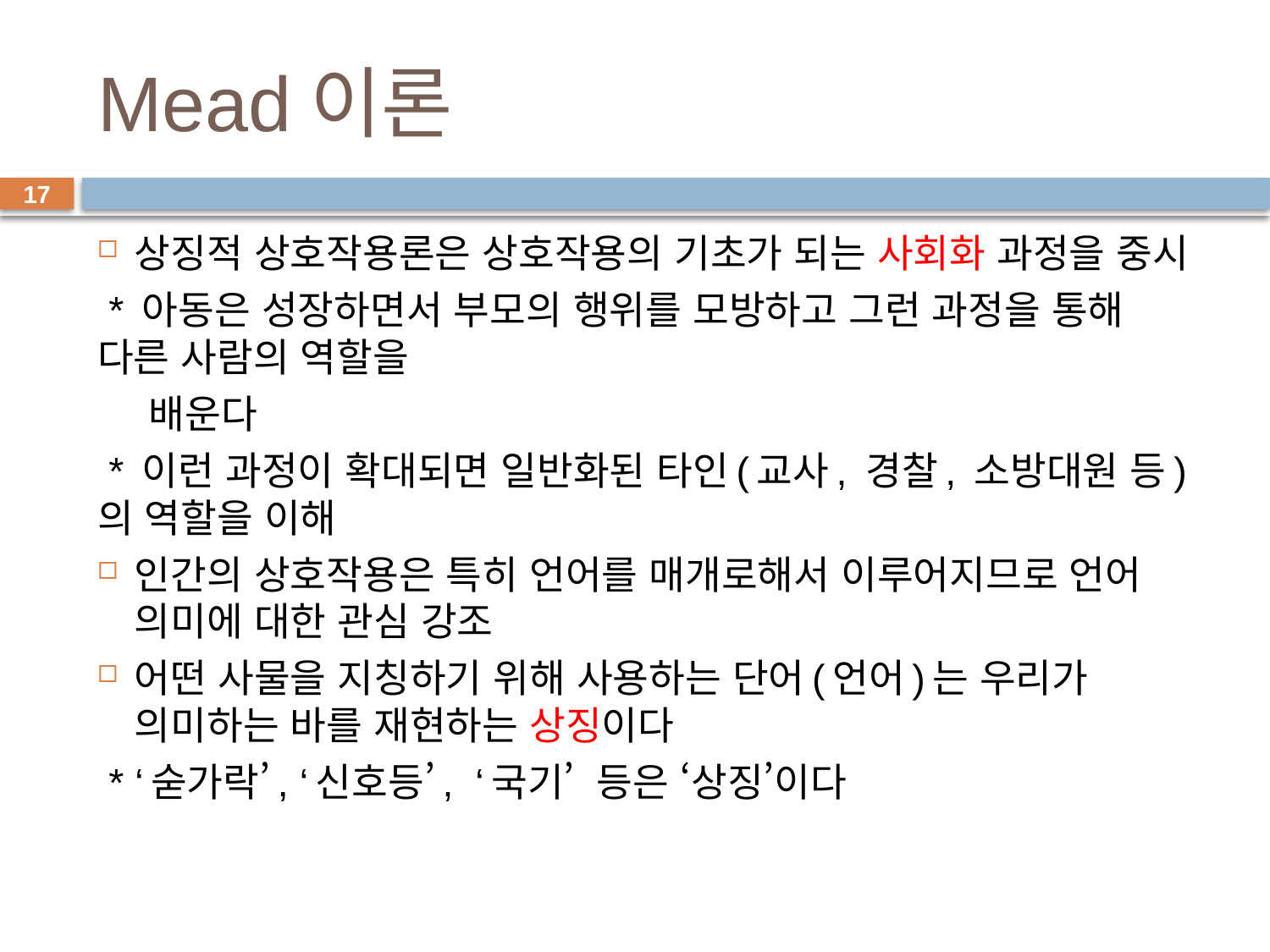

# Mead이론
17
상징적 상호작용론은 상호작용의 기초가 되는 사회화 과정을 중시
 * 아동은 성장하면서 부모의 행위를 모방하고 그런 과정을 통해 다른 사람의 역할을
    배운다
 * 이런 과정이 확대되면 일반화된 타인(교사, 경찰, 소방대원 등)의 역할을 이해
인간의 상호작용은 특히 언어를 매개로해서 이루어지므로 언어 의미에 대한 관심 강조
어떤 사물을 지칭하기 위해 사용하는 단어(언어)는 우리가 의미하는 바를 재현하는 상징이다
 * ‘숟가락’, ‘신호등’,  ‘국기’  등은 ‘상징’이다